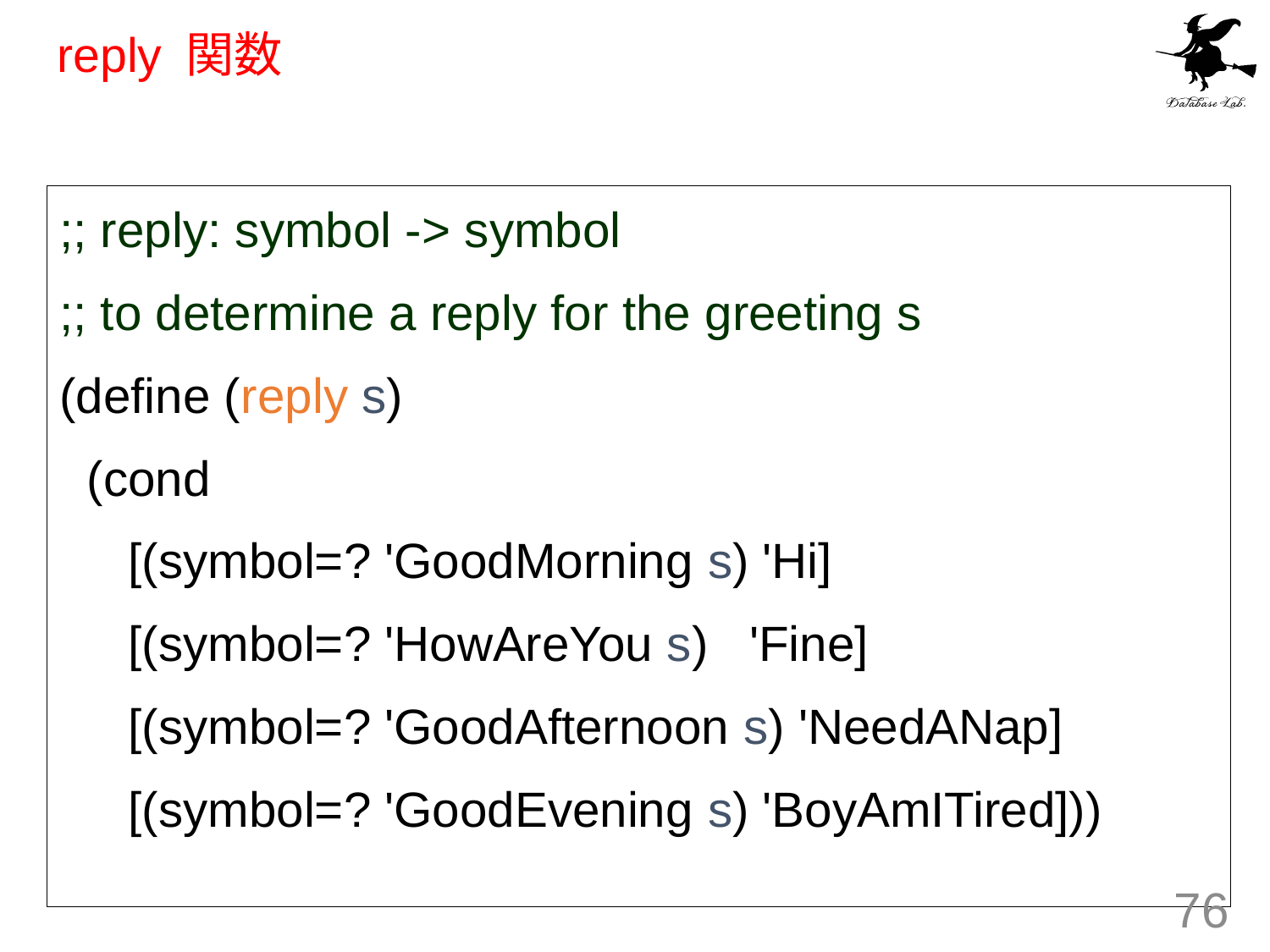

# reply 関数
;; reply: symbol -> symbol
;; to determine a reply for the greeting s
(define (reply s)
  (cond
     [(symbol=? 'GoodMorning s) 'Hi]
     [(symbol=? 'HowAreYou s)   'Fine]
     [(symbol=? 'GoodAfternoon s) 'NeedANap]
     [(symbol=? 'GoodEvening s) 'BoyAmITired]))
76